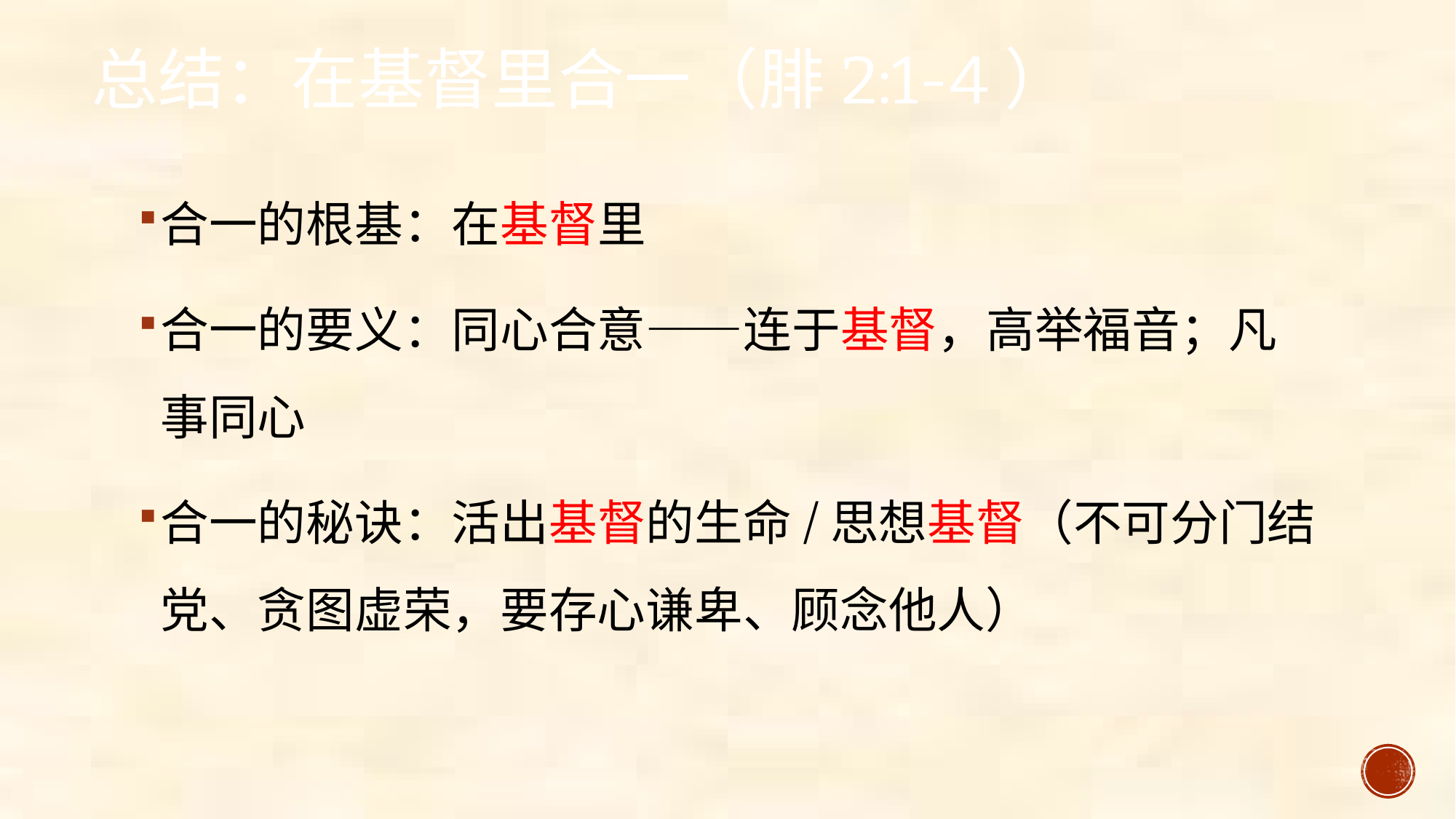

# 总结：在基督里合一（腓2:1-4）
合一的根基：在基督里
合一的要义：同心合意——连于基督，高举福音；凡事同心
合一的秘诀：活出基督的生命/思想基督（不可分门结党、贪图虚荣，要存心谦卑、顾念他人）